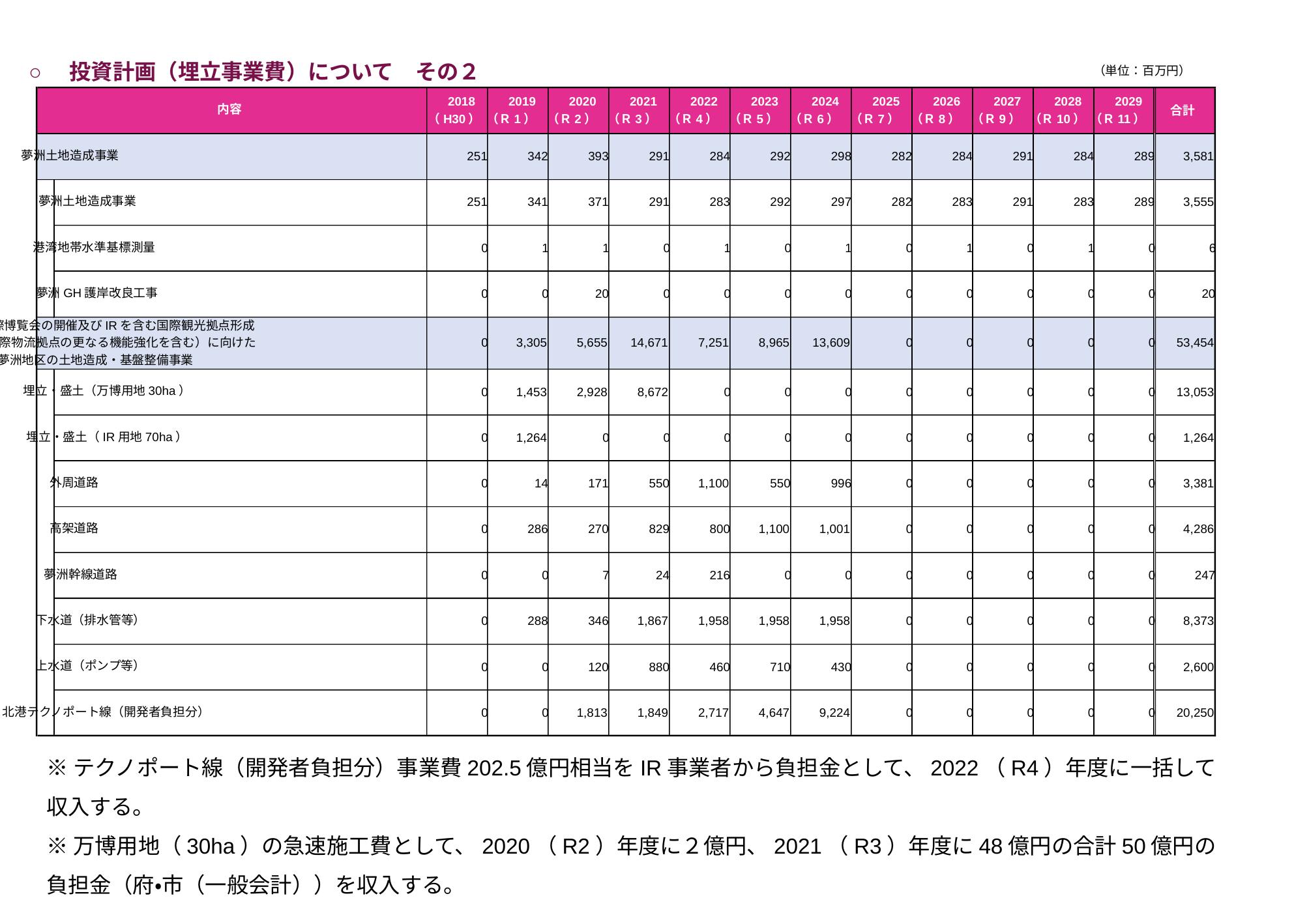

投資計画（埋立事業費）について　その２

（単位：百万円）

2018
2019
2020
2021
2022
2023
2024
2025
2026
2027
2028
2029
合計
（H30）
（Ｒ1）
（Ｒ2）
（Ｒ3）
（Ｒ4）
（Ｒ5）
（Ｒ6）
（Ｒ7）
（Ｒ8）
（Ｒ9）
（Ｒ10）
（Ｒ11）

251
342
393
291
284
292
298
282
284
291
284
289
3,581
251
341
371
291
283
292
297
282
283
291
283
289
3,555
0
1
1
0
1
0
1
0
1
0
1
0
6
0
0
20
0
0
0
0
0
0
0
0
0
20

0
3,305
5,655
14,671
7,251
8,965
13,609
0
0
0
0
0
53,454
埋立・盛土（万博用地30ha）
0
1,453
2,928
8,672
0
0
0
0
0
0
0
0
13,053
埋立・盛土（IR用地70ha）
0
1,264
0
0
0
0
0
0
0
0
0
0
1,264
0
14
171
550
1,100
550
996
0
0
0
0
0
3,381
0
286
270
829
800
1,100
1,001
0
0
0
0
0
4,286
0
0
7
24
216
0
0
0
0
0
0
0
247
0
288
346
1,867
1,958
1,958
1,958
0
0
0
0
0
8,373
0
0
120
880
460
710
430
0
0
0
0
0
2,600
0
0
1,813
1,849
2,717
4,647
9,224
0
0
0
0
0
20,250

内容

夢洲土地造成事業

夢洲土地造成事業

港湾地帯水準基標測量

夢洲GH護岸改良工事

国際博覧会の開催及びIRを含む国際観光拠点形成
（国際物流拠点の更なる機能強化を含む）に向けた
夢洲地区の土地造成・基盤整備事業

外周道路

高架道路

夢洲幹線道路

下水道（排水管等）

上水道（ポンプ等）

北港テクノポート線（開発者負担分）

※テクノポート線（開発者負担分）事業費202.5億円相当をIR事業者から負担金として、2022（R4）年度に一括して収入する。
※万博用地（30ha）の急速施工費として、2020（R2）年度に２億円、2021（R3）年度に48億円の合計50億円の負担金（府・市（一般会計））を収入する。
11